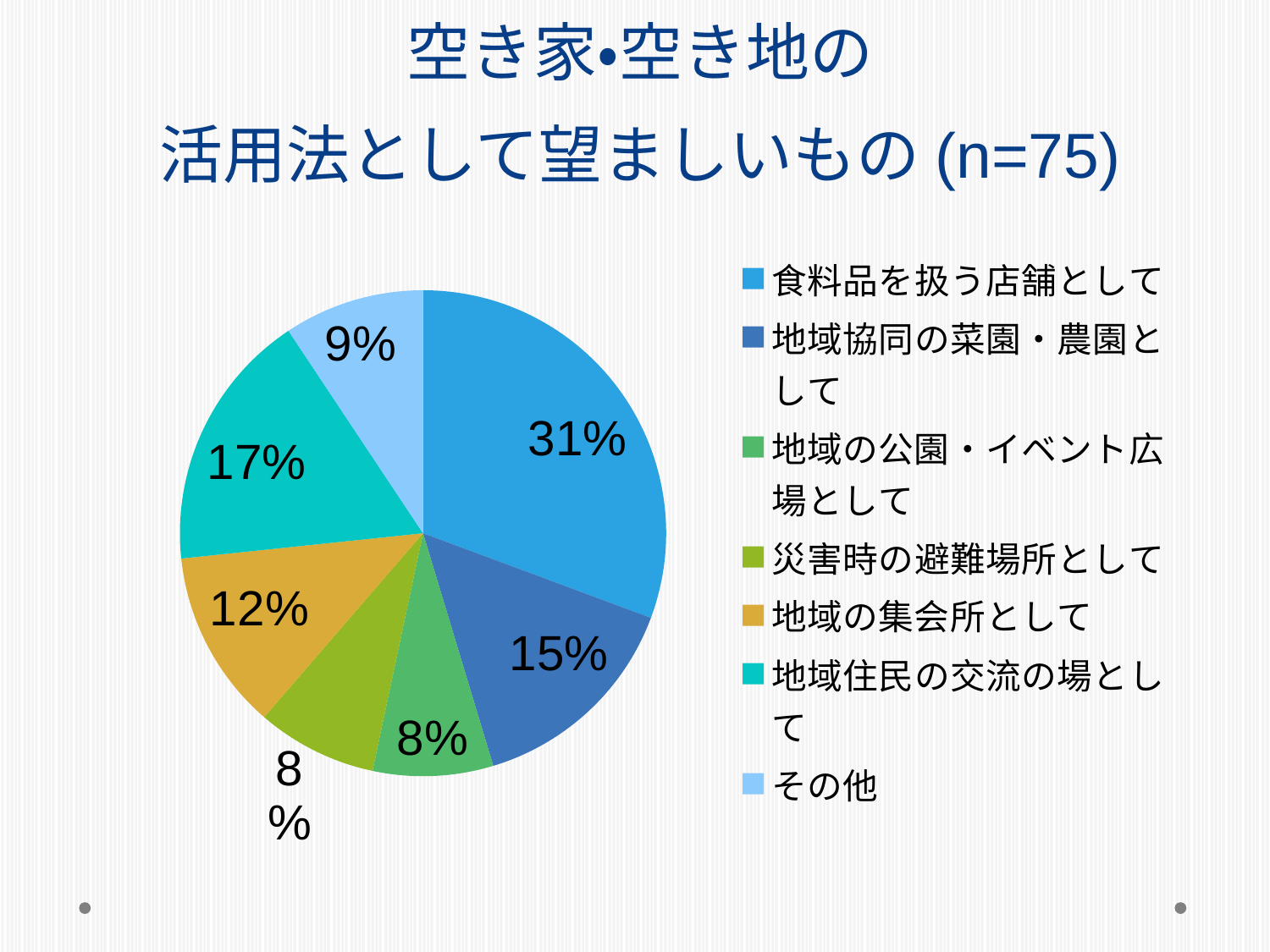

# 空き家・空き地の 活用法として望ましいもの(n=75)

### Chart

| Category |  |
|---|---|
| 食料品を扱う店舗として | 23.0 |
| 地域協同の菜園・農園として | 11.0 |
| 地域の公園・イベント広場として | 6.0 |
| 災害時の避難場所として | 6.0 |
| 地域の集会所として | 9.0 |
| 地域住民の交流の場として | 13.0 |
| その他 | 7.0 |